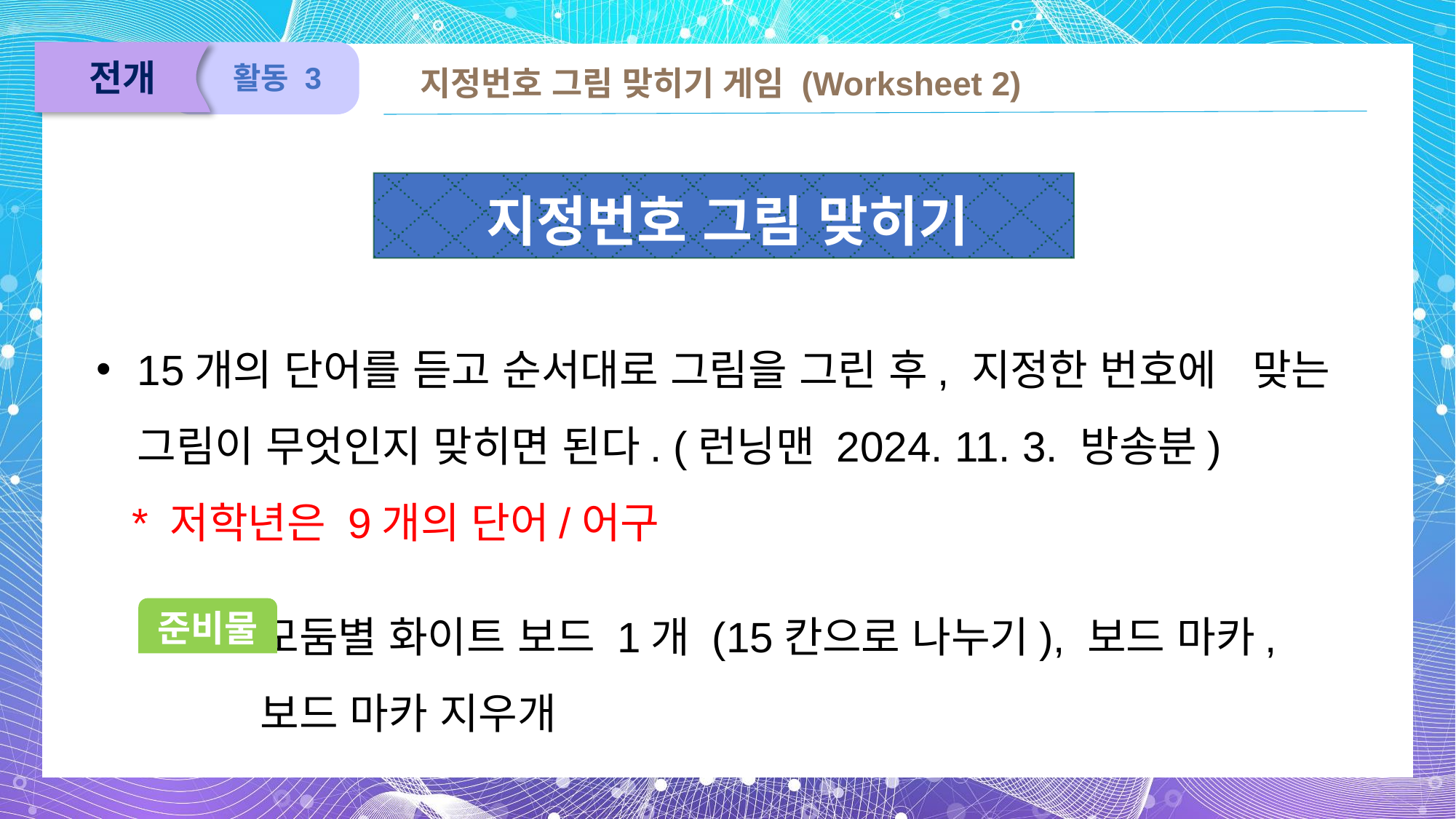

전개
활동 3
지정번호 그림 맞히기 게임 (Worksheet 2)

지정번호 그림 맞히기
15개의 단어를 듣고 순서대로 그림을 그린 후, 지정한 번호에   맞는 그림이 무엇인지 맞히면 된다. (런닝맨 2024. 11. 3. 방송분)
   * 저학년은 9개의 단어/어구

             모둠별 화이트 보드 1개 (15칸으로 나누기), 보드 마카,
             보드 마카 지우개
준비물